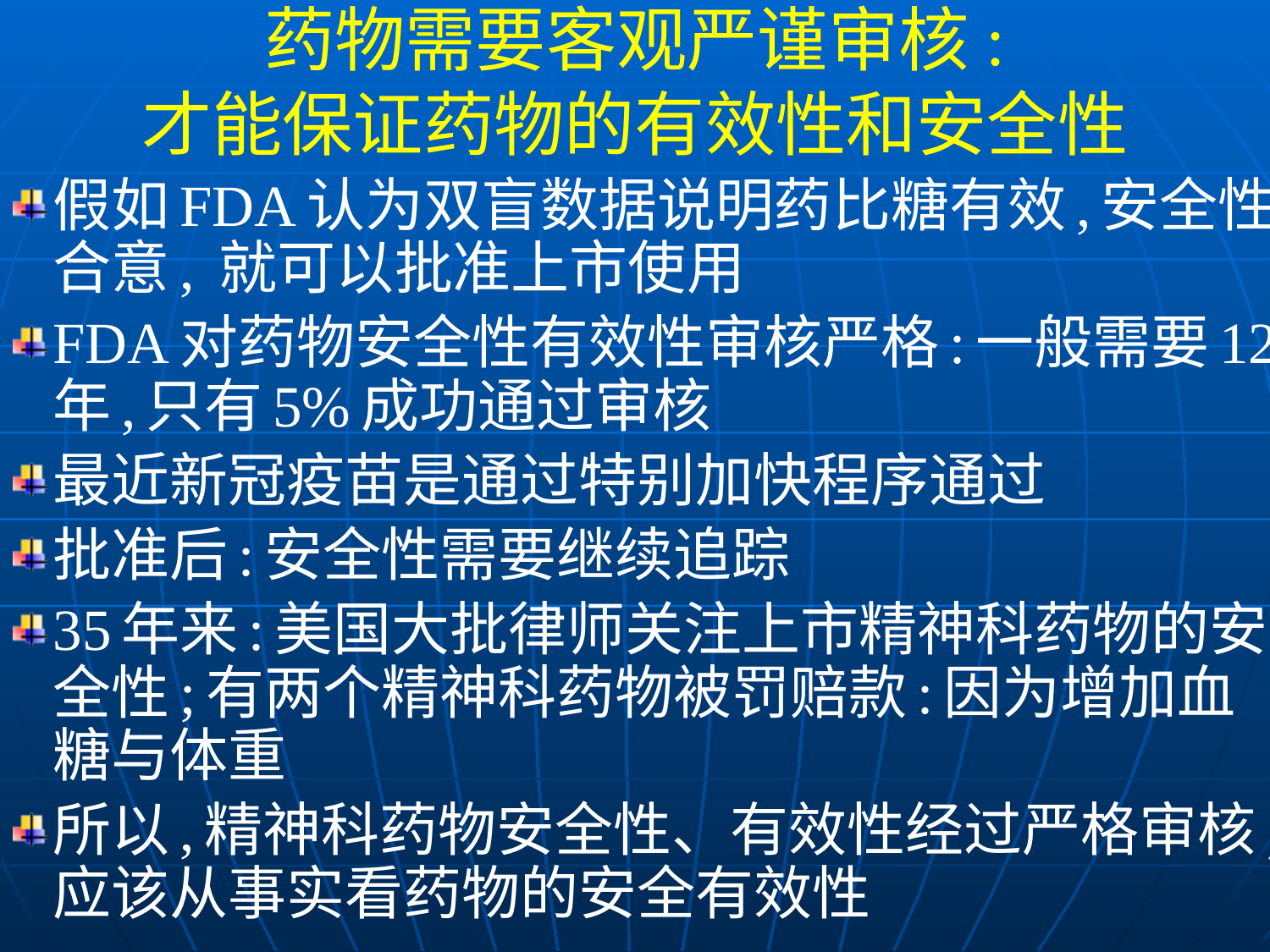

药物需要客观严谨审核:
才能保证药物的有效性和安全性
假如FDA认为双盲数据说明药比糖有效,安全性合意, 就可以批准上市使用
FDA对药物安全性有效性审核严格:一般需要12年,只有5%成功通过审核
最近新冠疫苗是通过特别加快程序通过
批准后:安全性需要继续追踪
35年来:美国大批律师关注上市精神科药物的安全性;有两个精神科药物被罚赔款:因为增加血糖与体重
所以,精神科药物安全性、有效性经过严格审核;应该从事实看药物的安全有效性